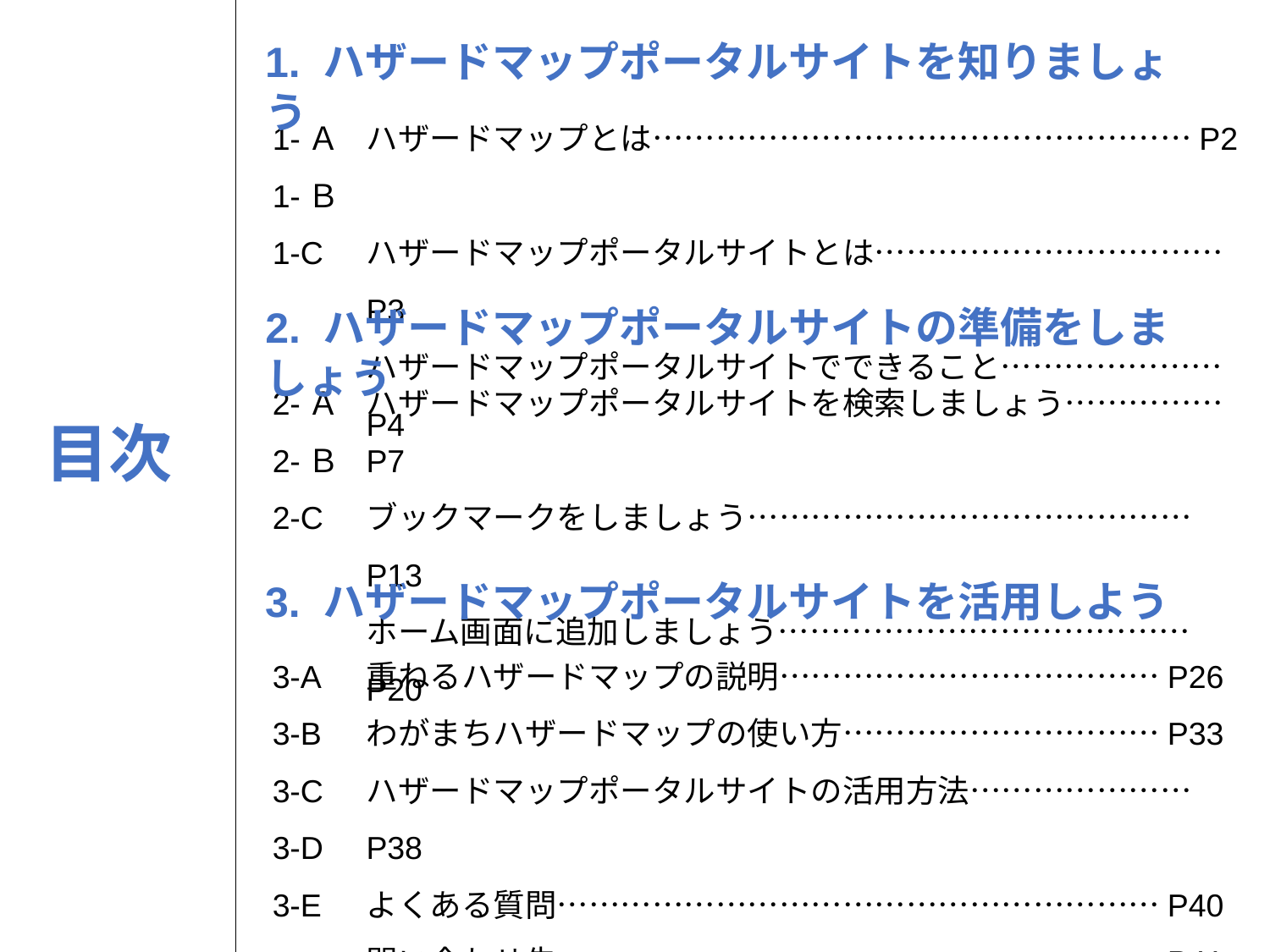

1. ハザードマップポータルサイトを知りましょう
1-Ａ 1-Ｂ
1-C
ハザードマップとは……………………………………………P2
ハザードマップポータルサイトとは……………………………P3
ハザードマップポータルサイトでできること…………………P4
2. ハザードマップポータルサイトの準備をしましょう
2-Ａ 2-Ｂ
2-C
ハザードマップポータルサイトを検索しましょう……………P7
ブックマークをしましょう……………………………………P13
ホーム画面に追加しましょう…………………………………P20
目次
3. ハザードマップポータルサイトを活用しよう
3-A
3-B
3-C
3-D
3-E

重ねるハザードマップの説明………………………………P26
わがまちハザードマップの使い方…………………………P33
ハザードマップポータルサイトの活用方法…………………P38
よくある質問…………………………………………………P40
問い合わせ先…………………………………………………P41